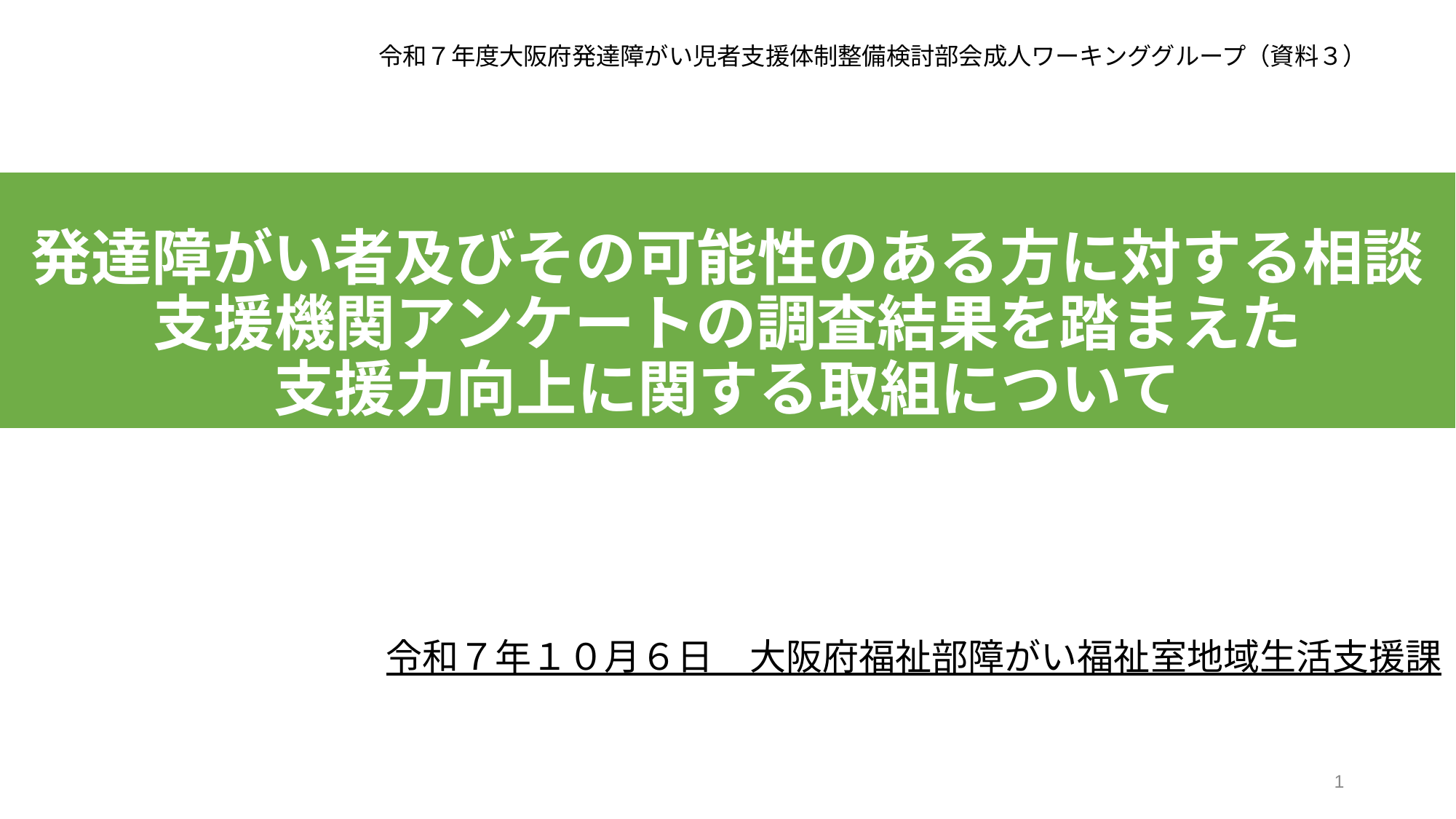

令和７年度大阪府発達障がい児者支援体制整備検討部会成人ワーキンググループ（資料３）
# 発達障がい者及びその可能性のある方に対する相談支援機関アンケートの調査結果を踏まえた 支援力向上に関する取組について
令和７年１０月６日　大阪府福祉部障がい福祉室地域生活支援課
1